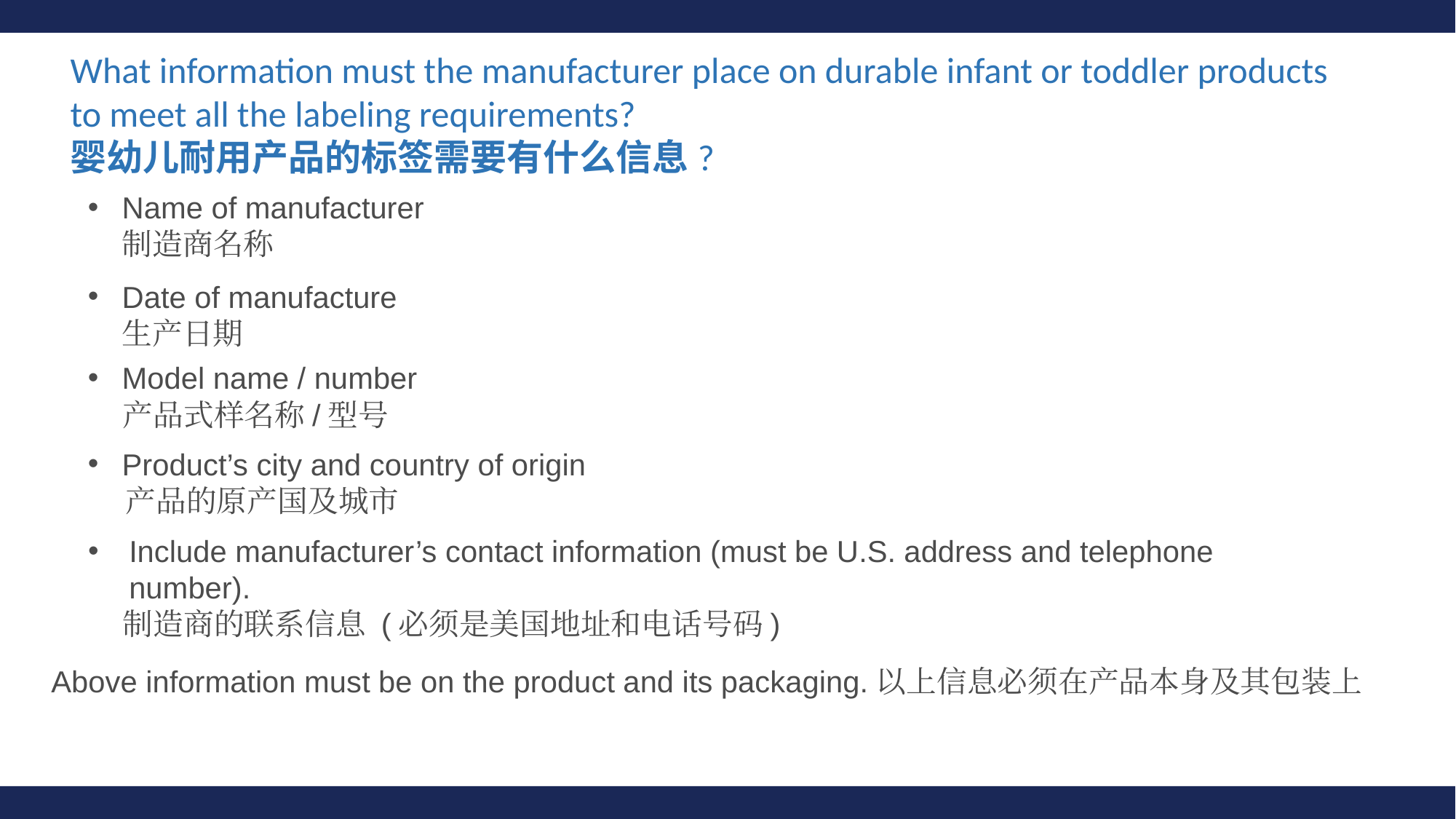

What information must the manufacturer place on durable infant or toddler products to meet all the labeling requirements?
婴幼儿耐用产品的标签需要有什么信息?
Name of manufacturer
    制造商名称
Date of manufacture
    生产日期
Model name / number
    产品式样名称/型号

Product’s city and country of origin
    产品的原产国及城市
Include manufacturer’s contact information (must be U.S. address and telephone number).
    制造商的联系信息 (必须是美国地址和电话号码)
Above information must be on the product and its packaging.以上信息必须在产品本身及其包装上